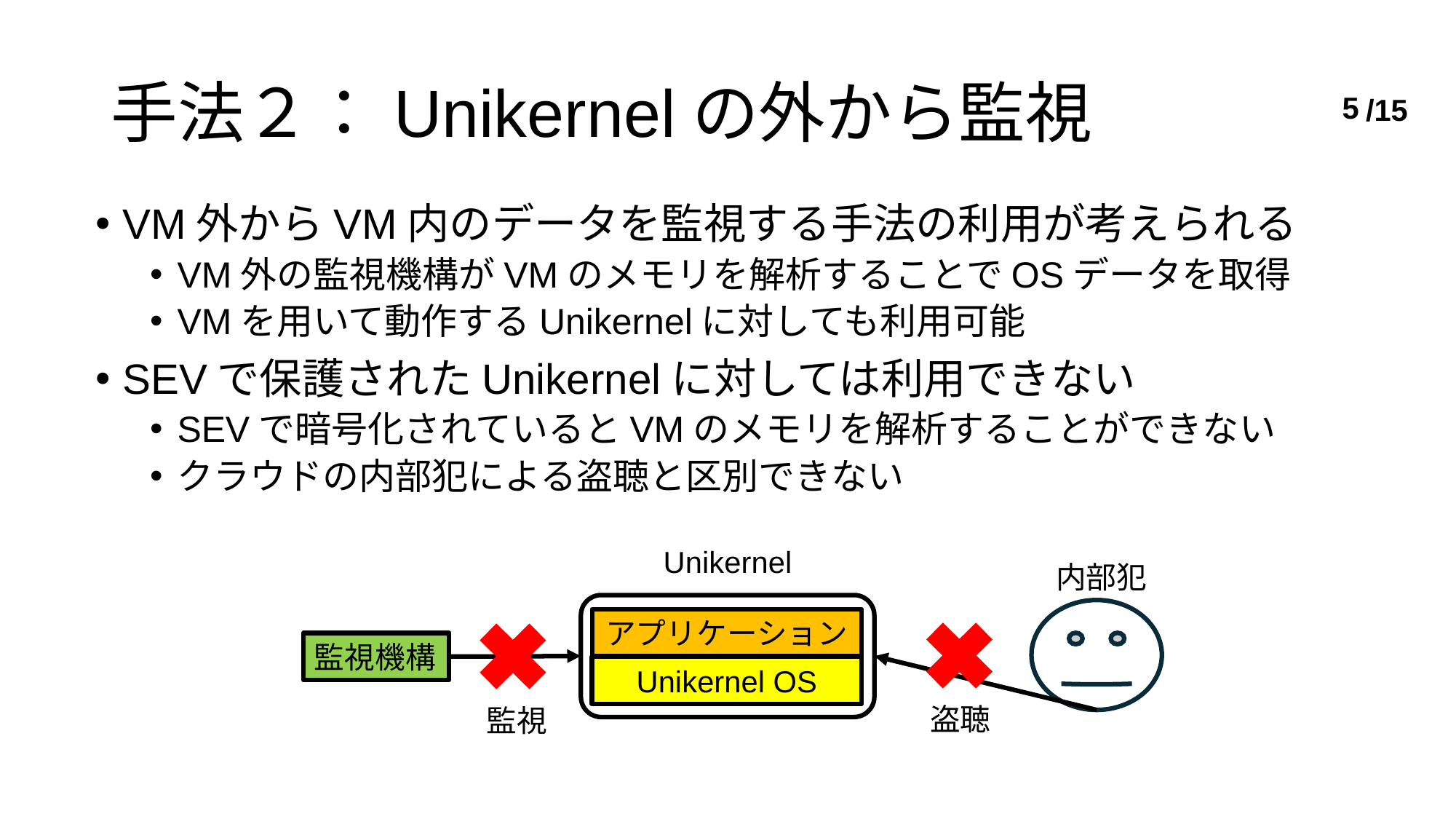

# 手法２：Unikernelの外から監視
5
VM外からVM内のデータを監視する手法の利用が考えられる
VM外の監視機構がVMのメモリを解析することでOSデータを取得
VMを用いて動作するUnikernelに対しても利用可能
SEVで保護されたUnikernelに対しては利用できない
SEVで暗号化されているとVMのメモリを解析することができない
クラウドの内部犯による盗聴と区別できない
Unikernel
内部犯

アプリケーション

監視機構
Unikernel OS
盗聴
監視